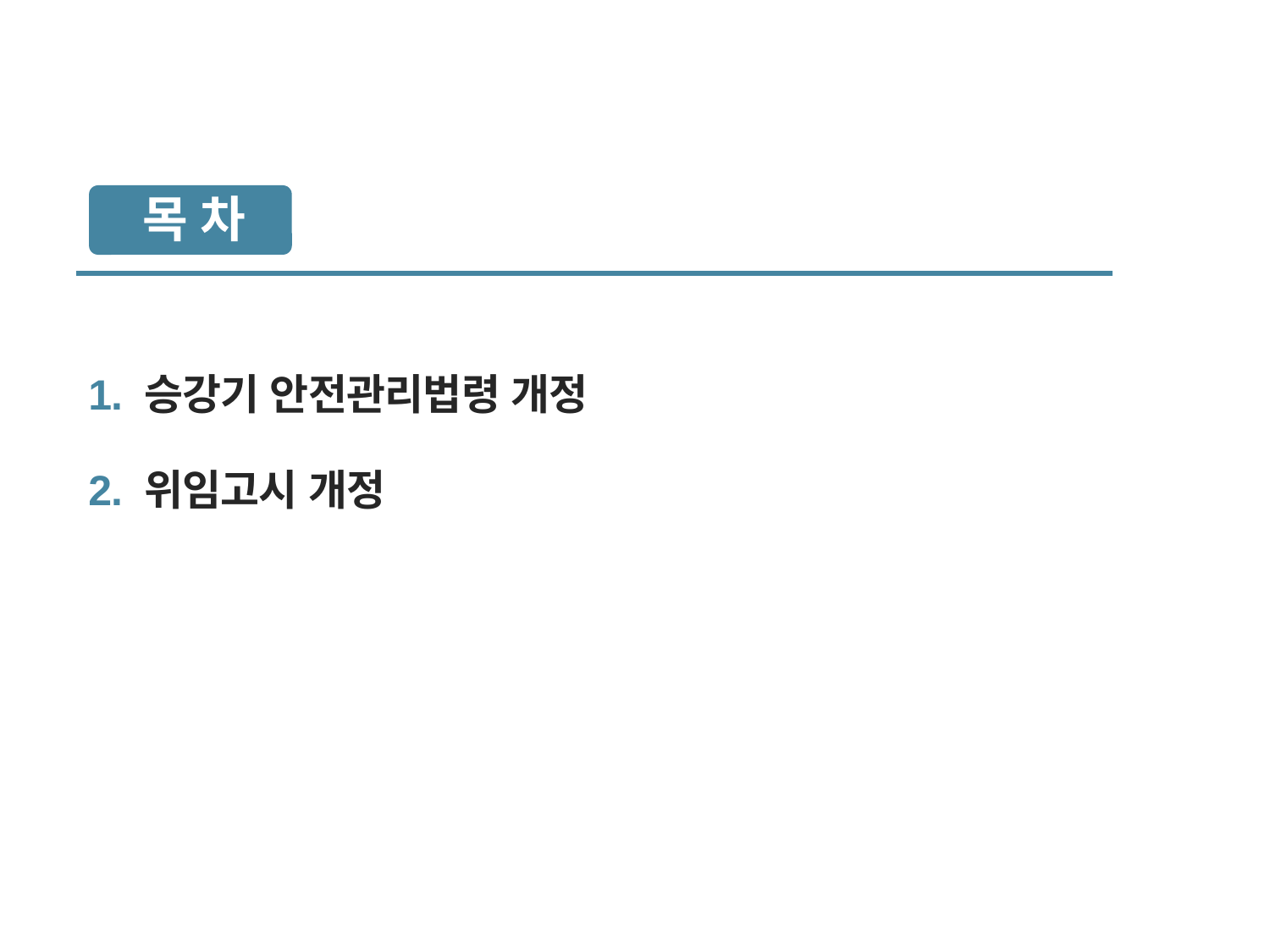

목 차

1. 승강기 안전관리법령 개정
2. 위임고시 개정